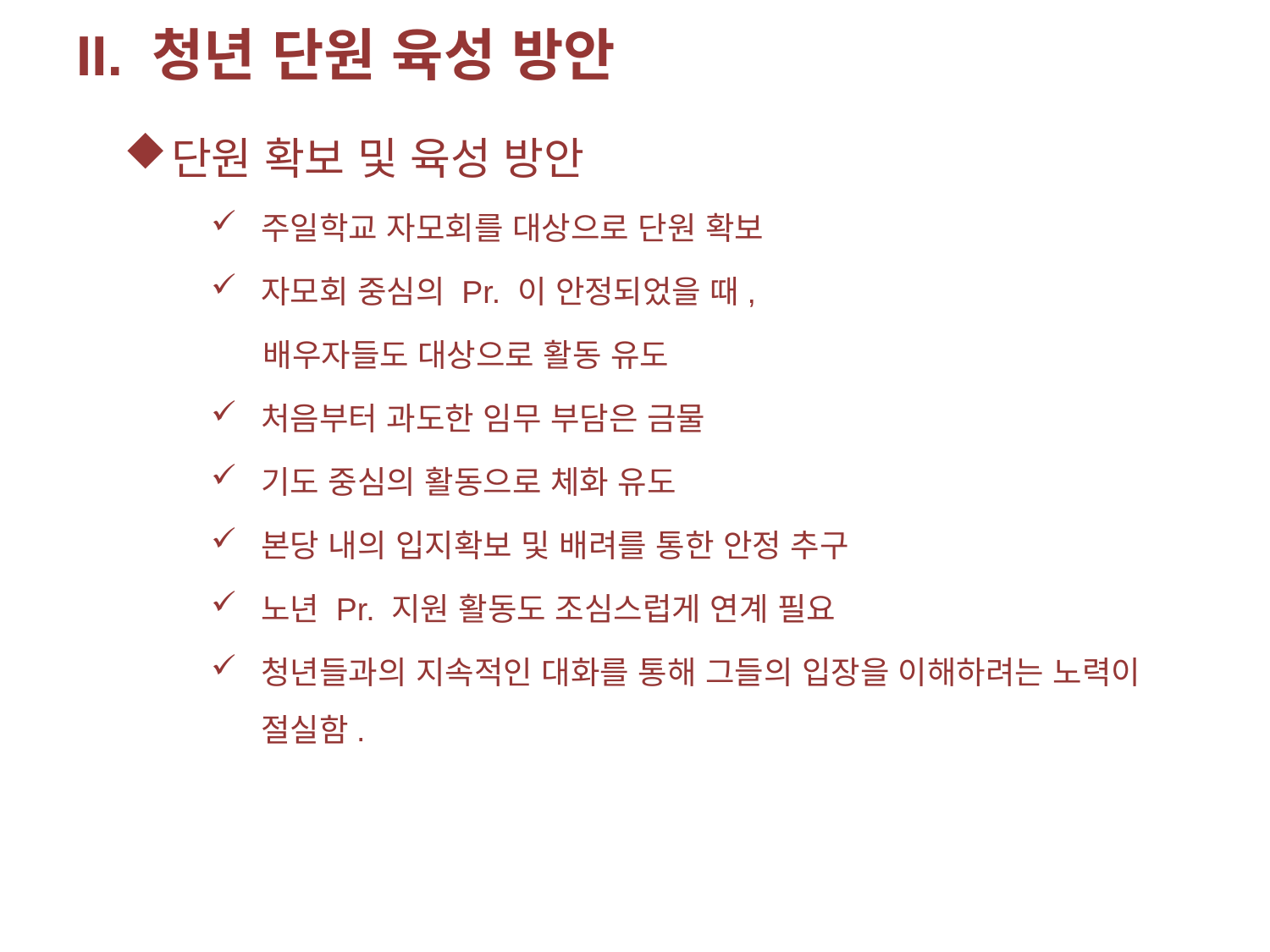

II. 청년 단원 육성 방안
단원 확보 및 육성 방안
주일학교 자모회를 대상으로 단원 확보
자모회 중심의 Pr. 이 안정되었을 때,
     배우자들도 대상으로 활동 유도
처음부터 과도한 임무 부담은 금물
기도 중심의 활동으로 체화 유도
본당 내의 입지확보 및 배려를 통한 안정 추구
노년 Pr. 지원 활동도 조심스럽게 연계 필요
청년들과의 지속적인 대화를 통해 그들의 입장을 이해하려는 노력이 절실함.